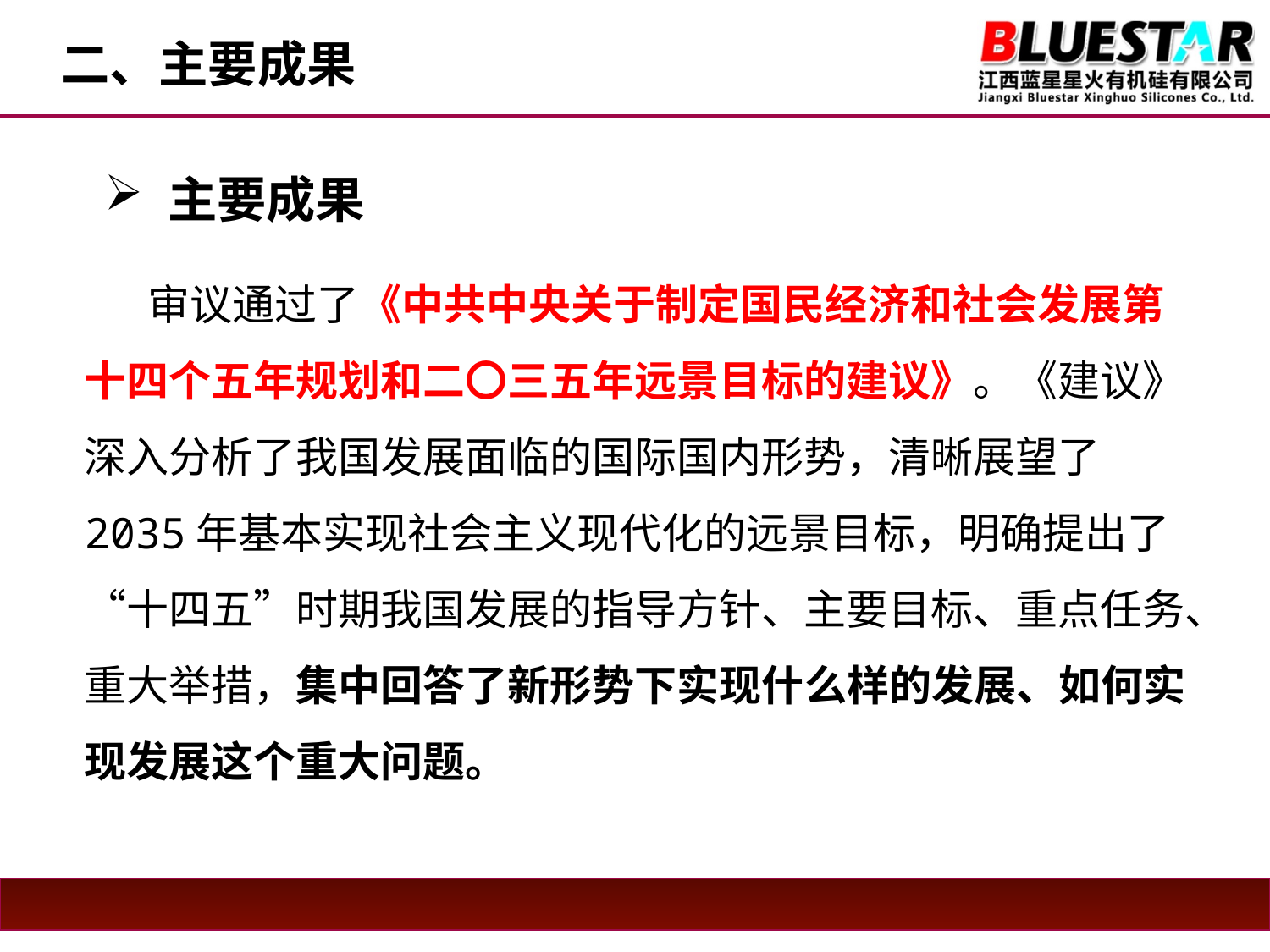

二、主要成果
主要成果
审议通过了《中共中央关于制定国民经济和社会发展第十四个五年规划和二〇三五年远景目标的建议》。《建议》深入分析了我国发展面临的国际国内形势，清晰展望了2035年基本实现社会主义现代化的远景目标，明确提出了“十四五”时期我国发展的指导方针、主要目标、重点任务、重大举措，集中回答了新形势下实现什么样的发展、如何实现发展这个重大问题。